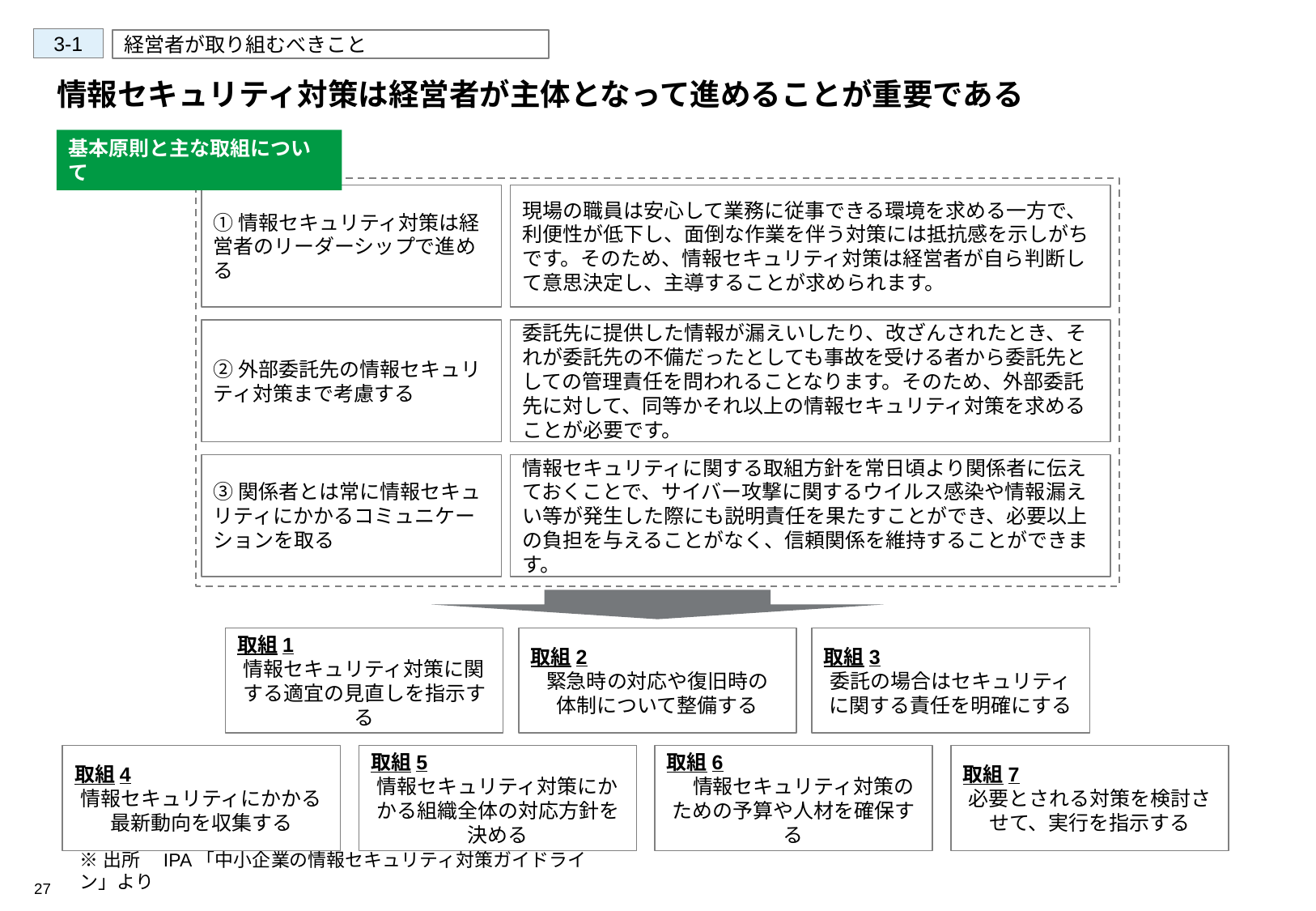

3-1
経営者が取り組むべきこと
情報セキュリティ対策は経営者が主体となって進めることが重要である
基本原則と主な取組について

①情報セキュリティ対策は経営者のリーダーシップで進める
現場の職員は安心して業務に従事できる環境を求める一方で、利便性が低下し、面倒な作業を伴う対策には抵抗感を示しがちです。そのため、情報セキュリティ対策は経営者が自ら判断して意思決定し、主導することが求められます。
②外部委託先の情報セキュリティ対策まで考慮する
委託先に提供した情報が漏えいしたり、改ざんされたとき、それが委託先の不備だったとしても事故を受ける者から委託先としての管理責任を問われることなります。そのため、外部委託先に対して、同等かそれ以上の情報セキュリティ対策を求めることが必要です。
③関係者とは常に情報セキュリティにかかるコミュニケーションを取る
情報セキュリティに関する取組方針を常日頃より関係者に伝えておくことで、サイバー攻撃に関するウイルス感染や情報漏えい等が発生した際にも説明責任を果たすことができ、必要以上の負担を与えることがなく、信頼関係を維持することができます。

取組1
情報セキュリティ対策に関する適宜の見直しを指示する
取組2
緊急時の対応や復旧時の
体制について整備する
取組3
委託の場合はセキュリティに関する責任を明確にする
取組4
情報セキュリティにかかる
最新動向を収集する
取組5
情報セキュリティ対策にかかる組織全体の対応方針を決める
取組6
　情報セキュリティ対策のための予算や人材を確保する
取組7
必要とされる対策を検討させて、実行を指示する
※出所　IPA「中小企業の情報セキュリティ対策ガイドライン」より
27